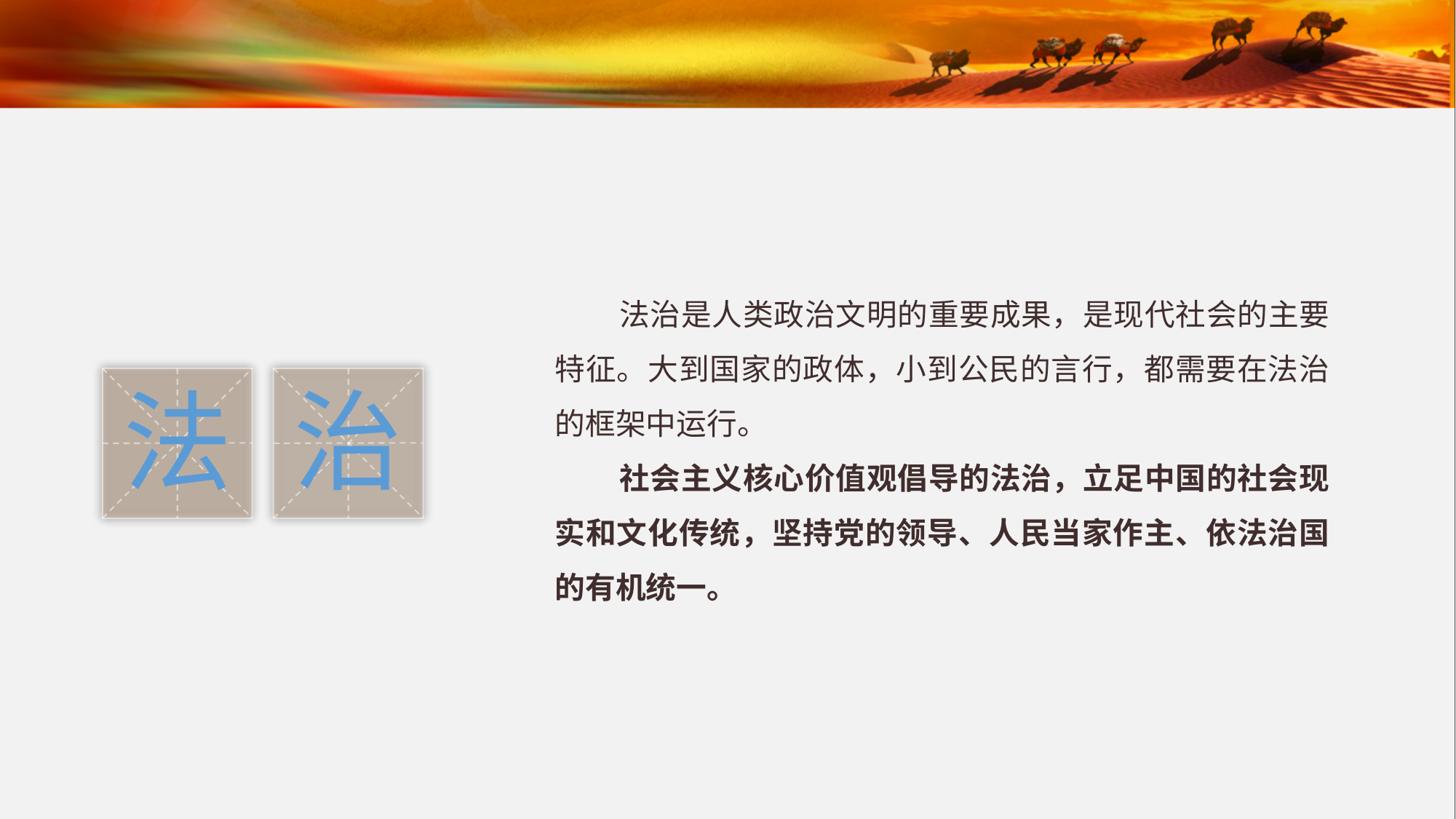

法治是人类政治文明的重要成果，是现代社会的主要特征。大到国家的政体，小到公民的言行，都需要在法治的框架中运行。
社会主义核心价值观倡导的法治，立足中国的社会现实和文化传统，坚持党的领导、人民当家作主、依法治国的有机统一。
治
法